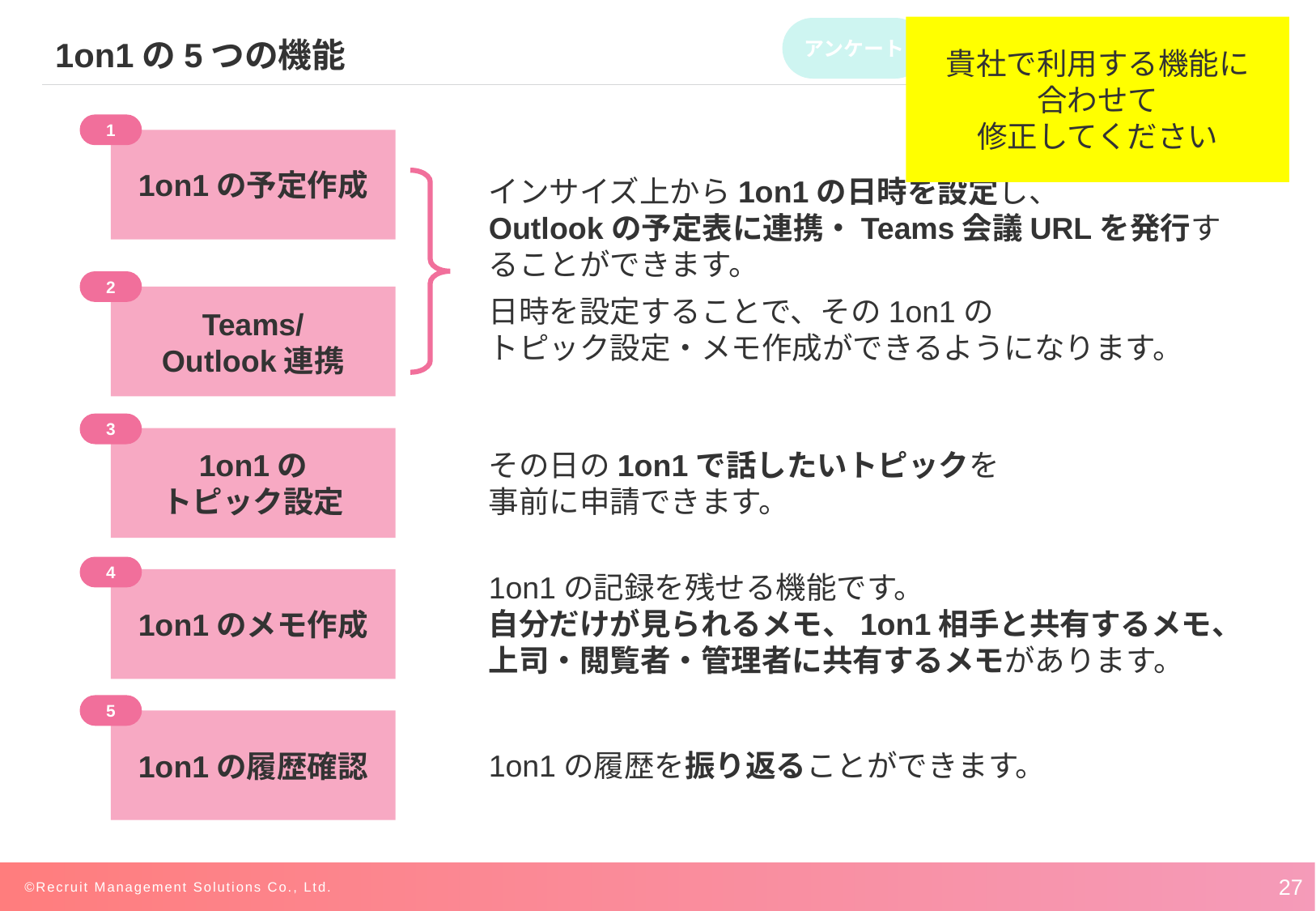

貴社で利用する機能に
合わせて
修正してください
アンケート
1on1
# 1on1の5つの機能
1
1on1の予定作成
インサイズ上から1on1の日時を設定し、
Outlookの予定表に連携・Teams会議URLを発行することができます。
日時を設定することで、その1on1の
トピック設定・メモ作成ができるようになります。

2
Teams/
Outlook連携
3
1on1の
トピック設定
その日の1on1で話したいトピックを
事前に申請できます。
4
1on1の記録を残せる機能です。
自分だけが見られるメモ、1on1相手と共有するメモ、上司・閲覧者・管理者に共有するメモがあります。
1on1のメモ作成
5
1on1の履歴確認
1on1の履歴を振り返ることができます。